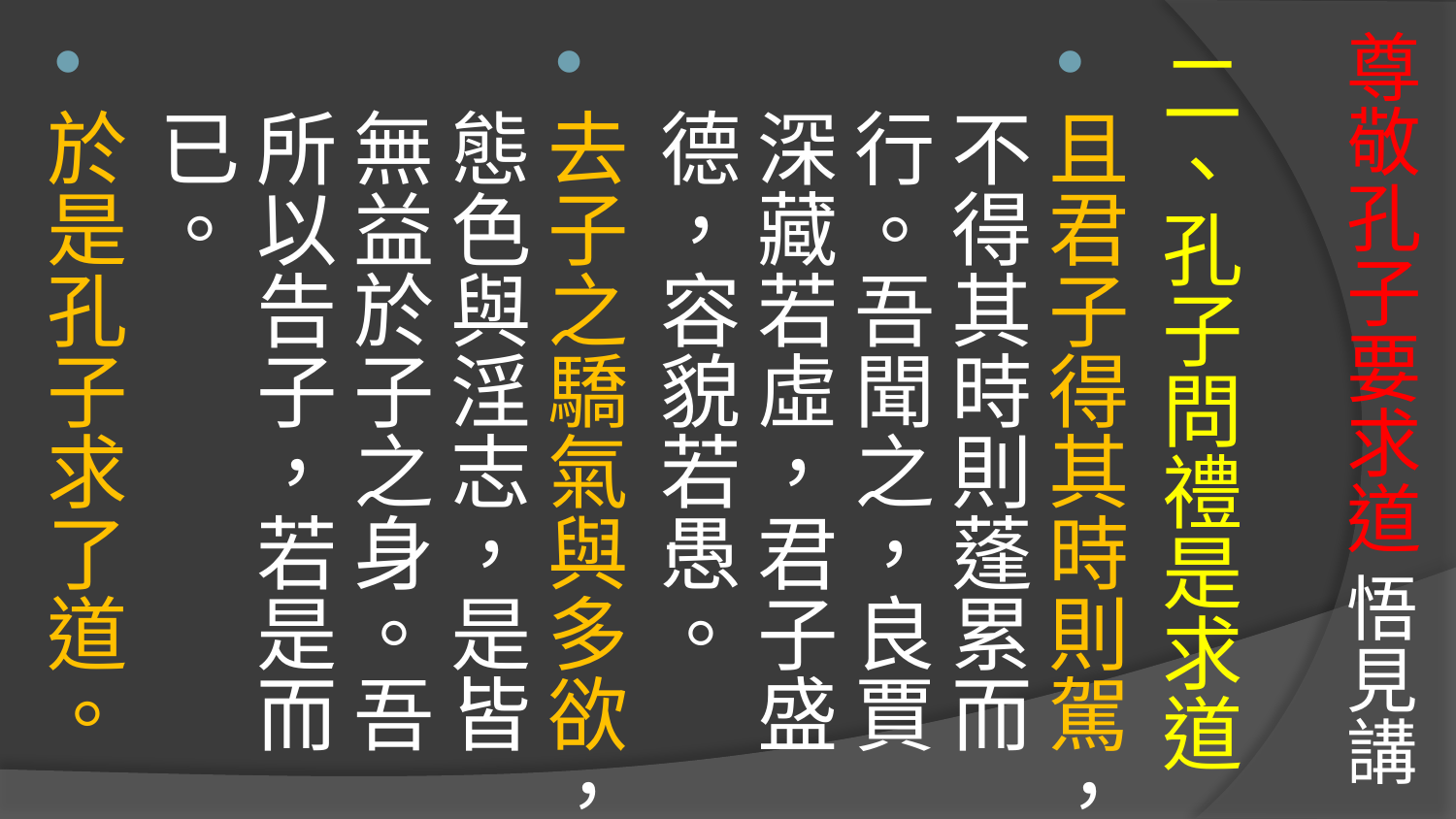

# 尊敬孔子要求道 悟見講
二、孔子問禮是求道
且君子得其時則駕，不得其時則蓬累而行。吾聞之，良賈深藏若虛，君子盛德，容貌若愚。
去子之驕氣與多欲，態色與淫志，是皆無益於子之身。吾所以告子，若是而已。
於是孔子求了道。